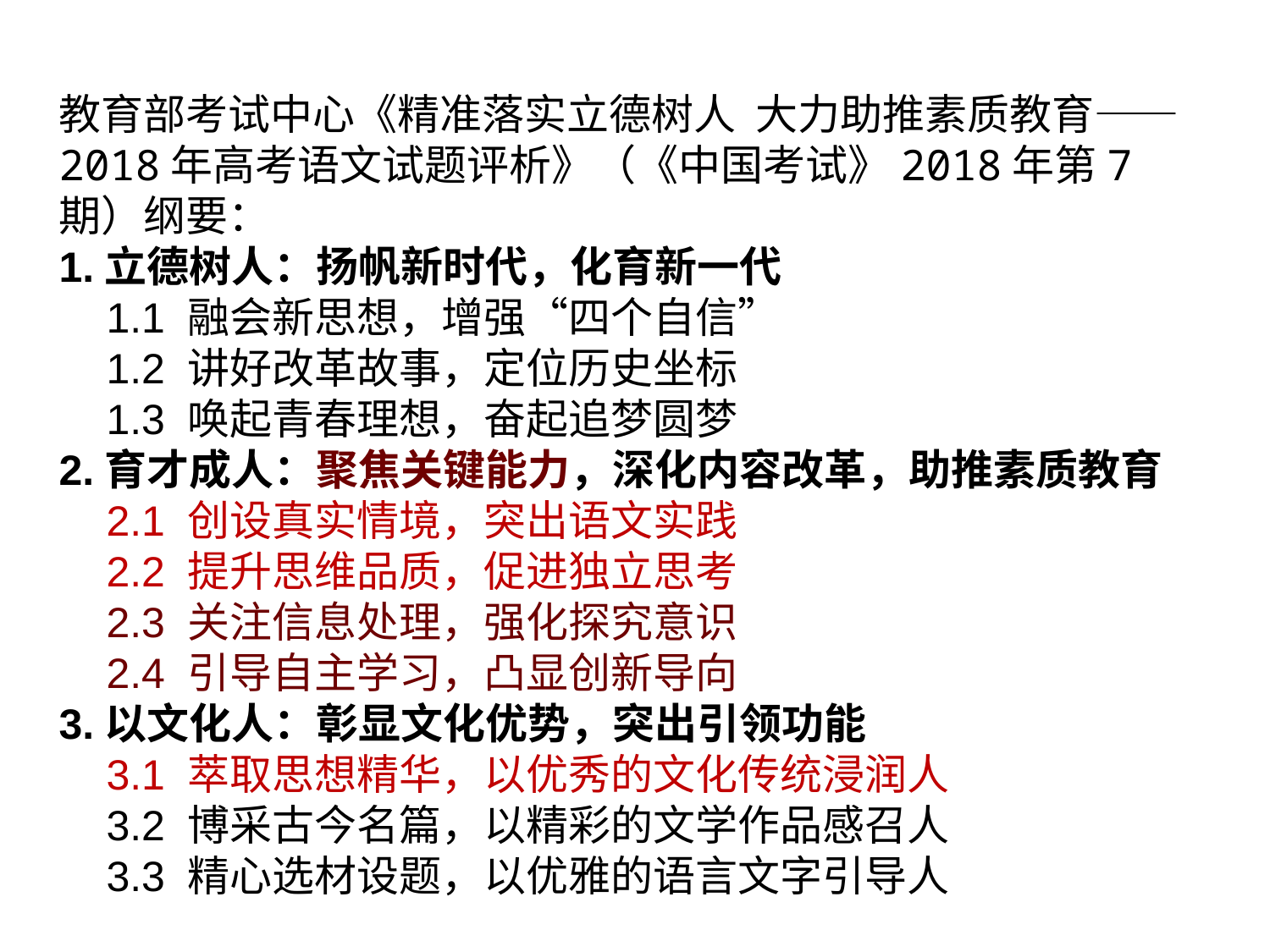

教育部考试中心《精准落实立德树人  大力助推素质教育——2018年高考语文试题评析》（《中国考试》2018年第7期）纲要：
1.立德树人：扬帆新时代，化育新一代
    1.1 融会新思想，增强“四个自信”
    1.2 讲好改革故事，定位历史坐标
    1.3 唤起青春理想，奋起追梦圆梦
2.育才成人：聚焦关键能力，深化内容改革，助推素质教育
    2.1 创设真实情境，突出语文实践
    2.2 提升思维品质，促进独立思考
    2.3 关注信息处理，强化探究意识
    2.4 引导自主学习，凸显创新导向
3.以文化人：彰显文化优势，突出引领功能
    3.1 萃取思想精华，以优秀的文化传统浸润人
    3.2 博采古今名篇，以精彩的文学作品感召人
    3.3 精心选材设题，以优雅的语言文字引导人